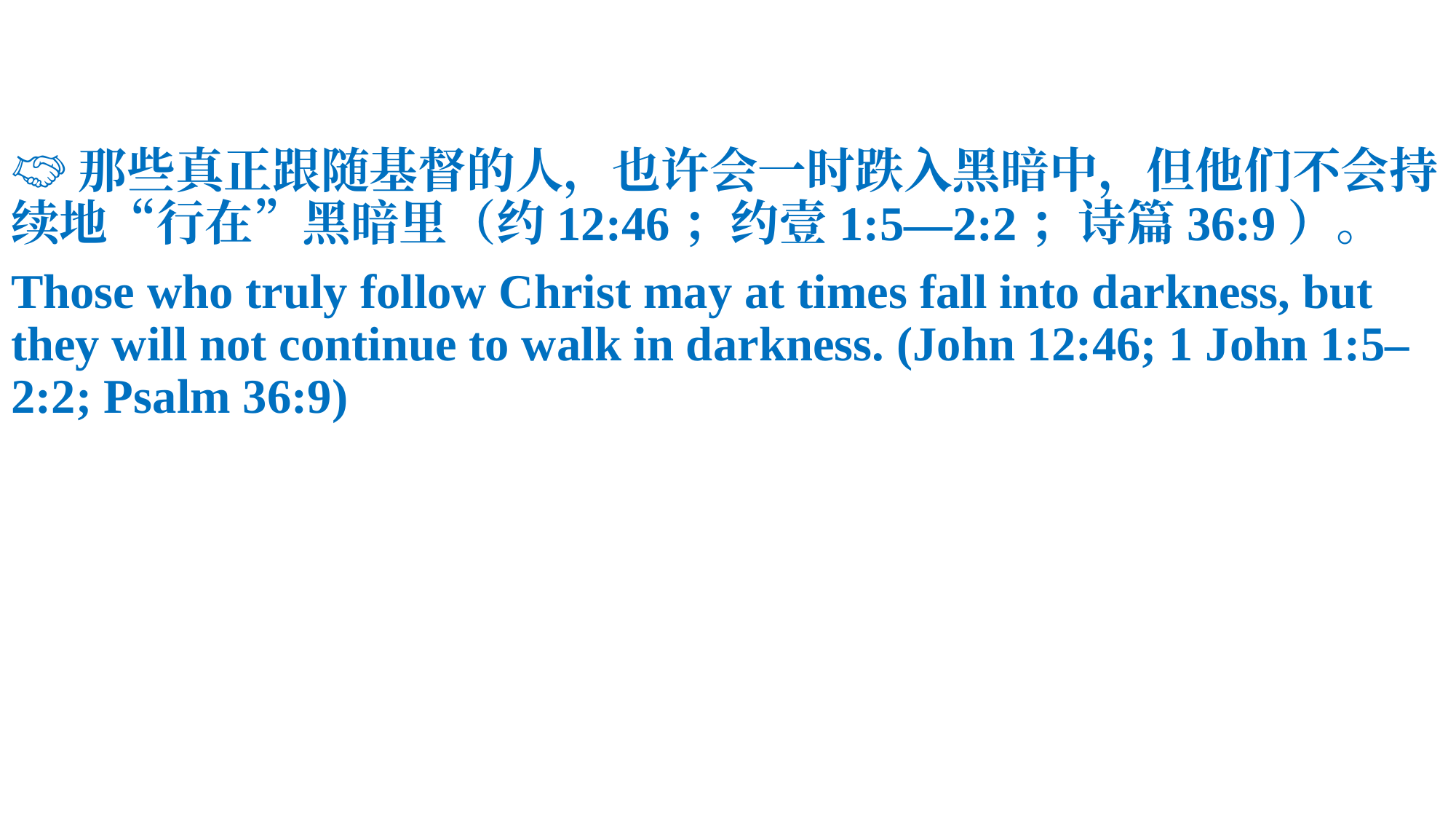

🤝那些真正跟随基督的人，也许会一时跌入黑暗中，但他们不会持续地“行在”黑暗里（约12:46；约壹1:5—2:2；诗篇36:9）。
Those who truly follow Christ may at times fall into darkness, but they will not continue to walk in darkness. (John 12:46; 1 John 1:5–2:2; Psalm 36:9)